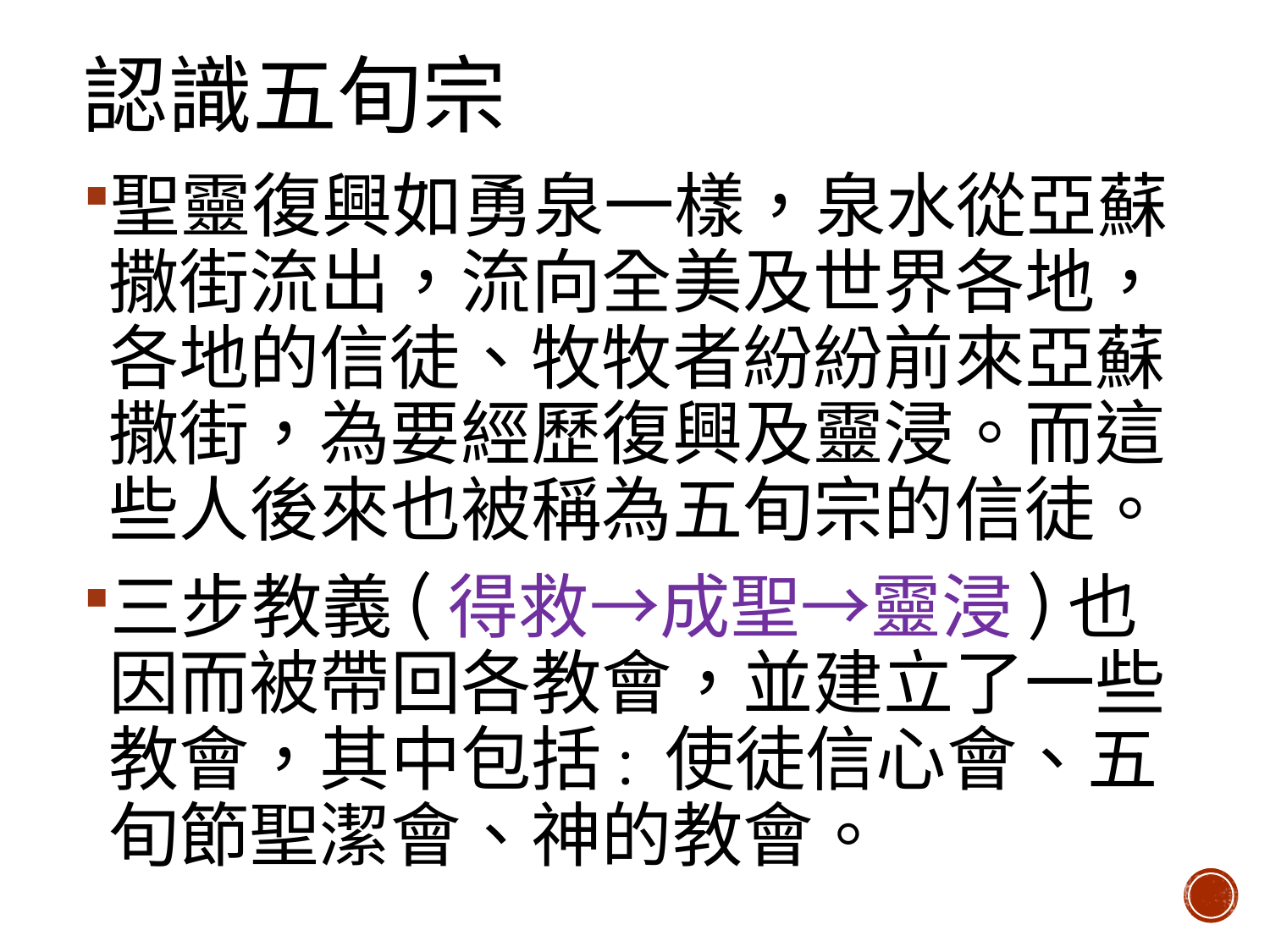

# 認識五旬宗
聖靈復興如勇泉一樣，泉水從亞蘇撒街流出，流向全美及世界各地，各地的信徒、牧牧者紛紛前來亞蘇撒街，為要經歷復興及靈浸。而這些人後來也被稱為五旬宗的信徒。
三步教義(得救→成聖→靈浸)也因而被帶回各教會，並建立了一些教會，其中包括: 使徒信心會、五旬節聖潔會、神的教會。